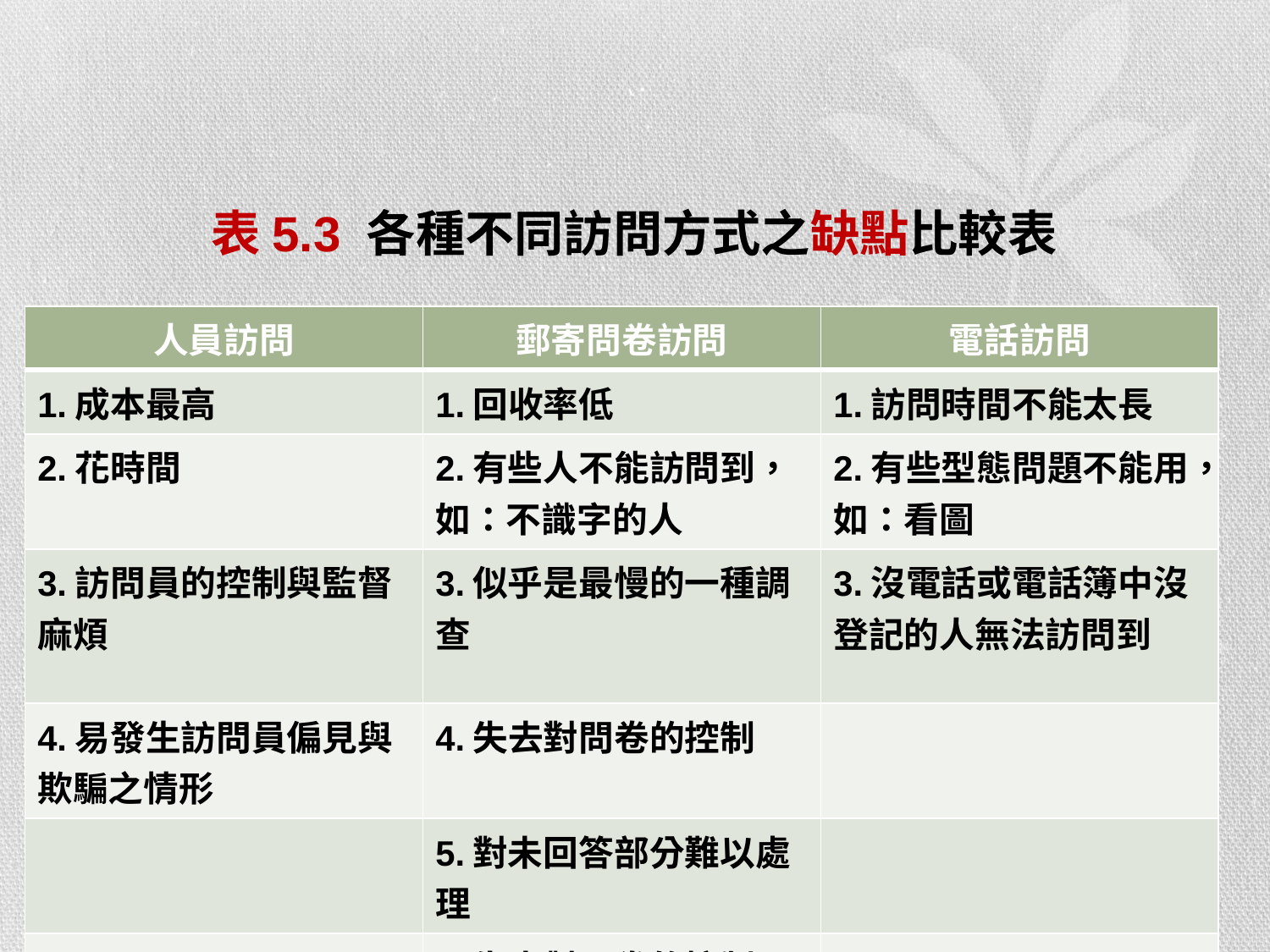

#
表5.3 各種不同訪問方式之缺點比較表
| 人員訪問 | 郵寄問卷訪問 | 電話訪問 |
| --- | --- | --- |
| 1.成本最高 | 1.回收率低 | 1.訪問時間不能太長 |
| 2.花時間 | 2.有些人不能訪問到，如：不識字的人 | 2.有些型態問題不能用，如：看圖 |
| 3.訪問員的控制與監督麻煩 | 3.似乎是最慢的一種調查 | 3.沒電話或電話簿中沒登記的人無法訪問到 |
| 4.易發生訪問員偏見與欺騙之情形 | 4.失去對問卷的控制 |  |
|  | 5.對未回答部分難以處理 |  |
|  | 6.失去對問卷的控制 |  |
2014/11/7
27